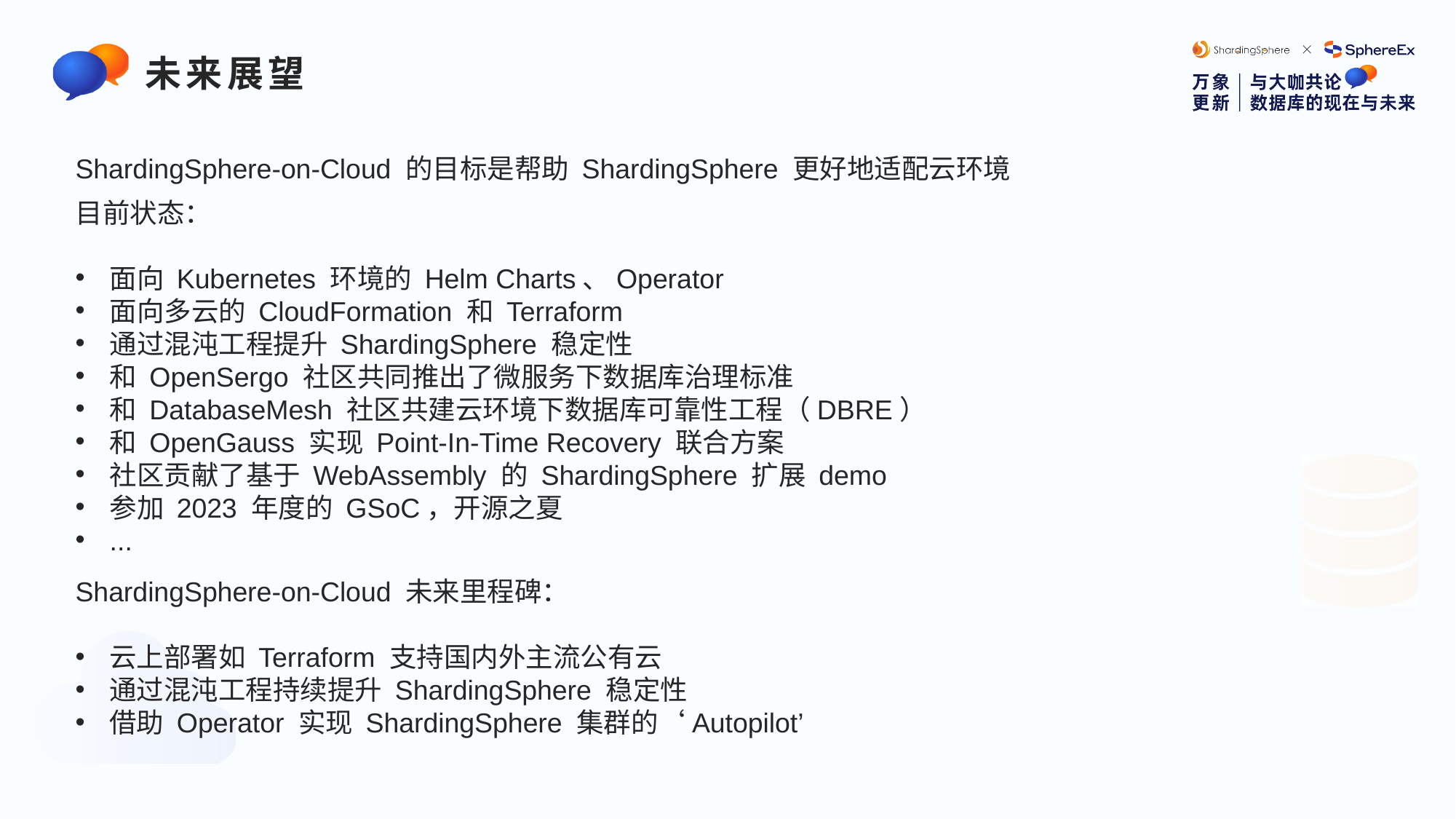

e7d195523061f1c0c2b73831c94a3edc981f60e396d3e182073EE1468018468A7F192AE5E5CD515B6C3125F8AF6E4EE646174E8CF0B46FD19828DCE8CDA3B3A044A74F0E769C5FA8CB87AB6FC303C8BA3785FAC64AF5424764E128FECAE4CC727650C04623638EBB0E38E204334561D5C6A1F0CAD760F6FBB7D9E209A4CCD06739B0CBDF42479AA5F56606813F7B2771
未来展望
ShardingSphere-on-Cloud 的目标是帮助 ShardingSphere 更好地适配云环境
目前状态：

面向 Kubernetes 环境的 Helm Charts、Operator
面向多云的 CloudFormation 和 Terraform
通过混沌工程提升 ShardingSphere 稳定性
和 OpenSergo 社区共同推出了微服务下数据库治理标准
和 DatabaseMesh 社区共建云环境下数据库可靠性工程（DBRE）
和 OpenGauss 实现 Point-In-Time Recovery 联合方案
社区贡献了基于 WebAssembly 的 ShardingSphere 扩展 demo
参加 2023 年度的 GSoC，开源之夏
...
ShardingSphere-on-Cloud 未来里程碑：

云上部署如 Terraform 支持国内外主流公有云
通过混沌工程持续提升 ShardingSphere 稳定性
借助 Operator 实现 ShardingSphere 集群的‘Autopilot’